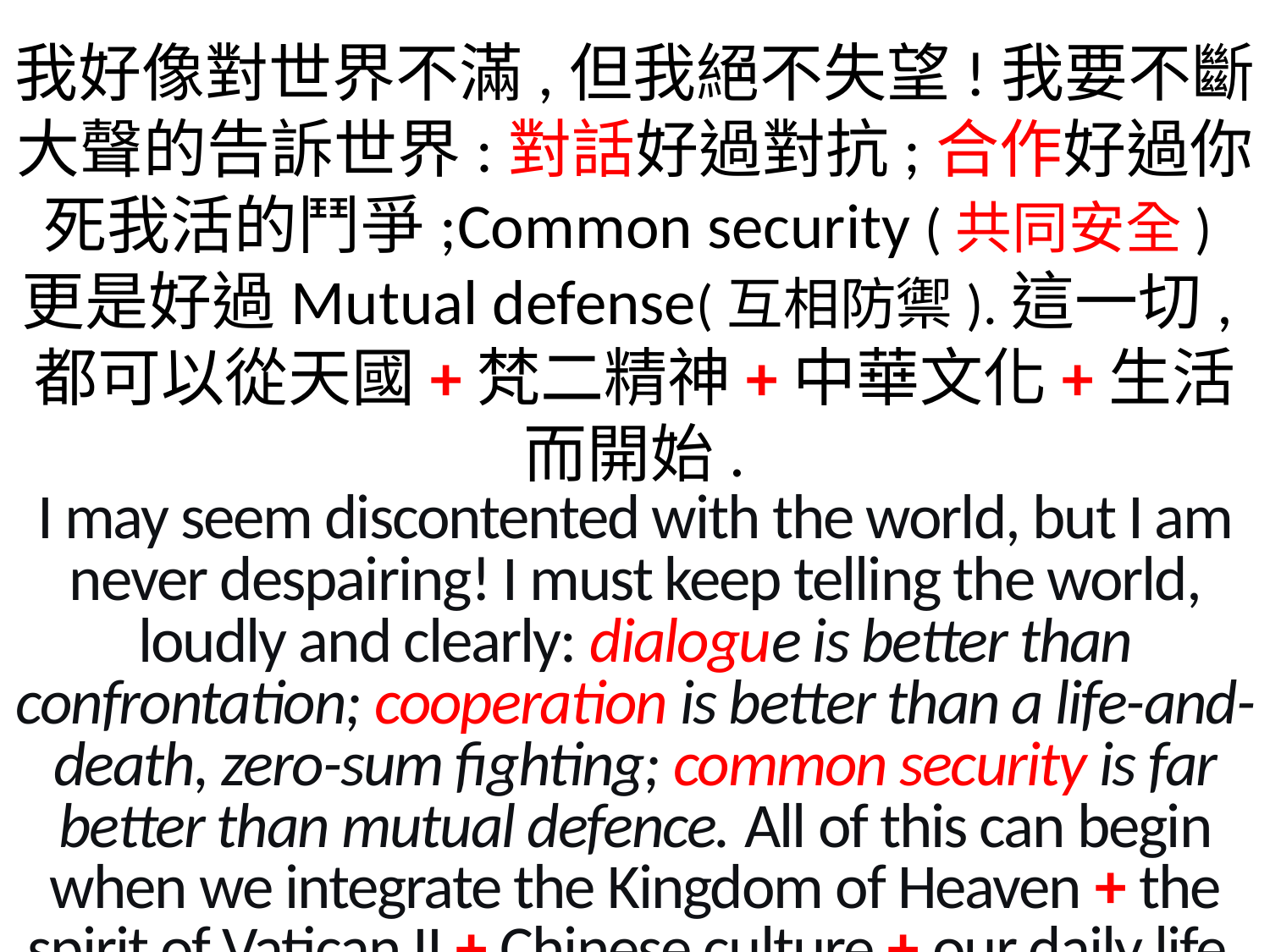

我好像對世界不滿,但我絕不失望!我要不斷大聲的告訴世界:對話好過對抗;合作好過你死我活的鬥爭;Common security (共同安全)更是好過Mutual defense(互相防禦).這一切,都可以從天國+梵二精神+中華文化+生活而開始.
I may seem discontented with the world, but I am never despairing! I must keep telling the world, loudly and clearly: dialogue is better than confrontation; cooperation is better than a life-and-death, zero-sum fighting; common security is far better than mutual defence. All of this can begin when we integrate the Kingdom of Heaven + the spirit of Vatican II + Chinese culture + our daily life.